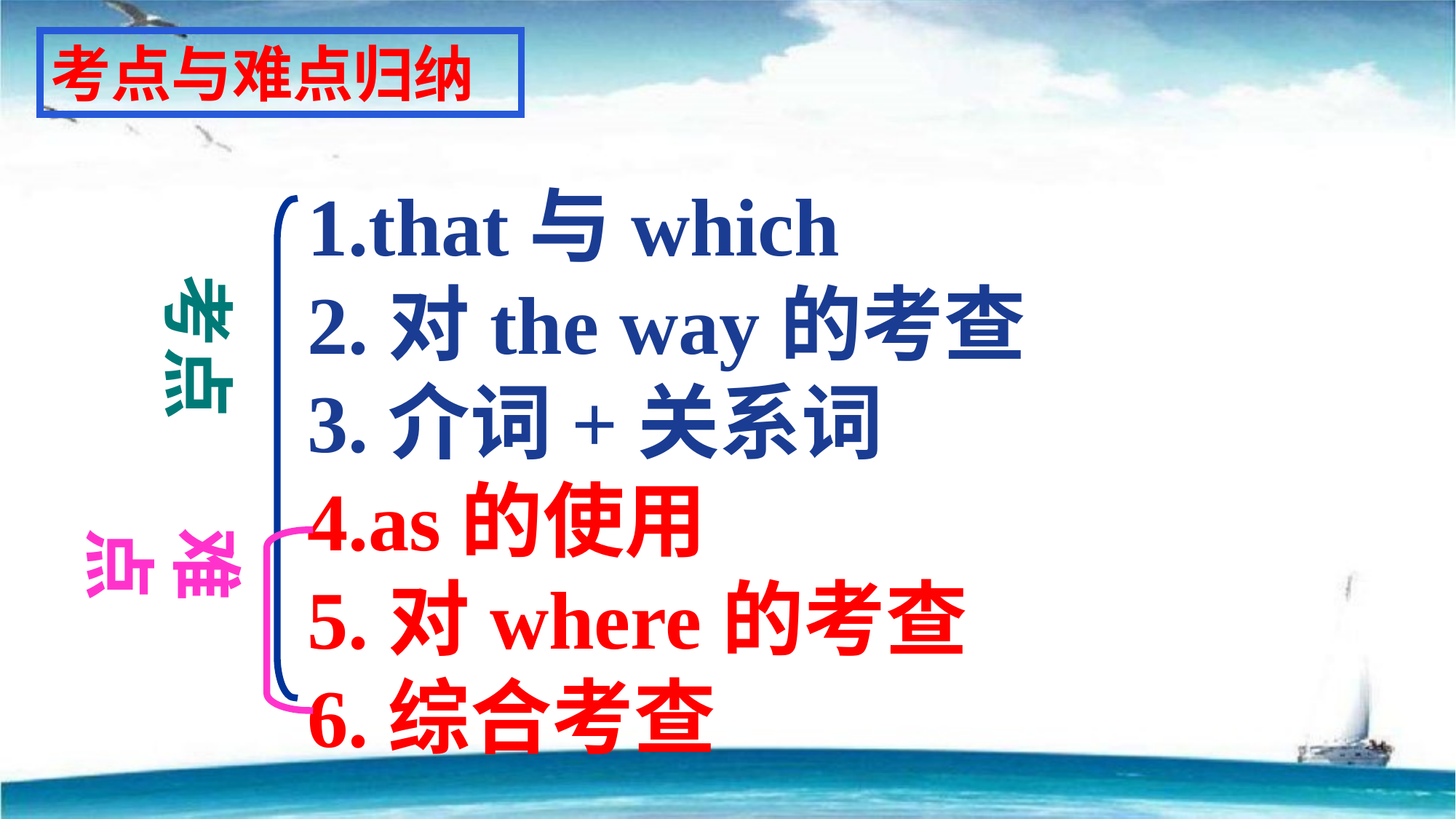

考点与难点归纳

1.that与which
2.对the way的考查
3.介词+关系词
4.as的使用
5.对where的考查
6.综合考查

考点
难点